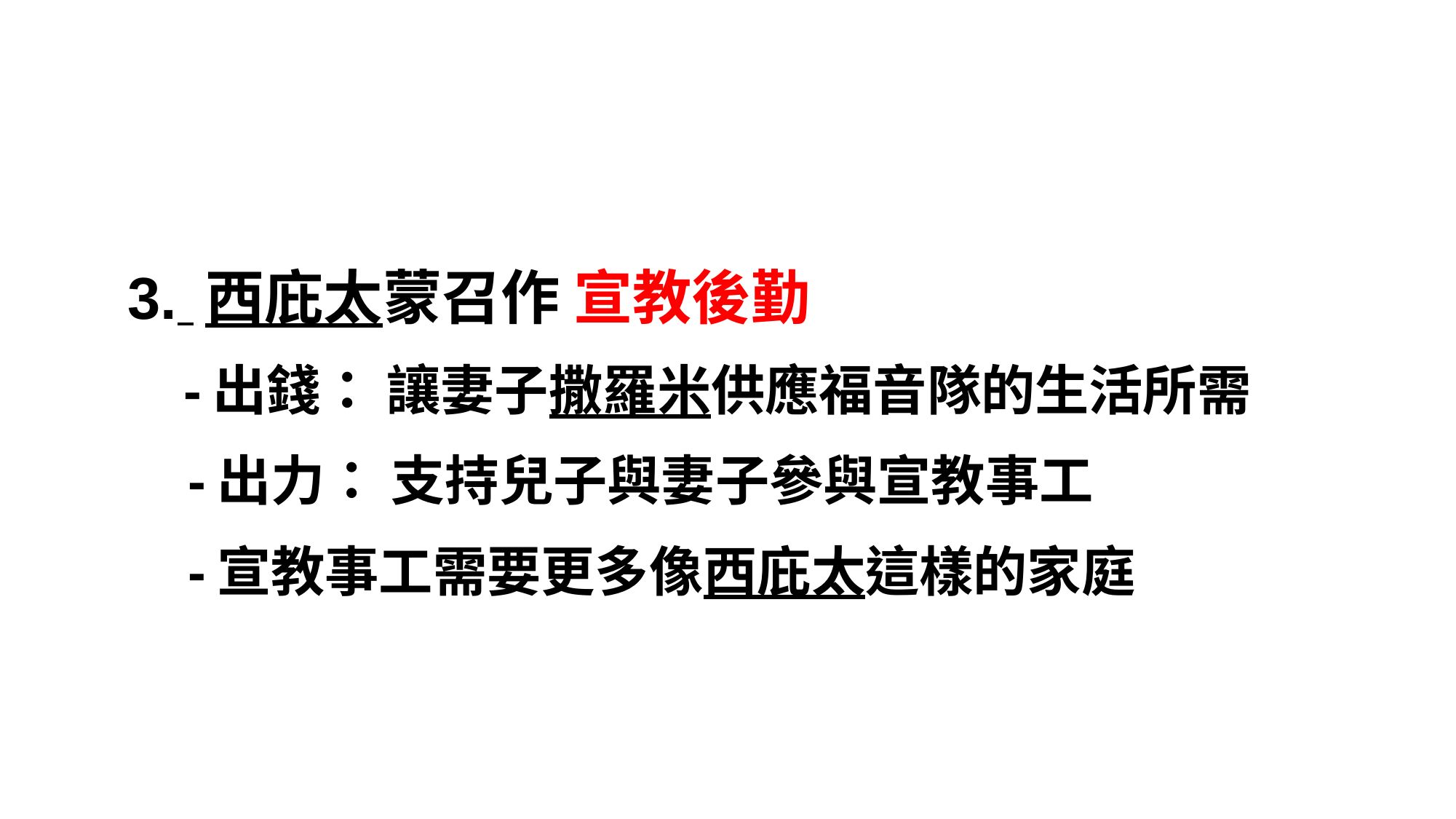

3. 西庇太蒙召作 宣教後勤
    -出錢： 讓妻子撒羅米供應福音隊的生活所需
    -出力： 支持兒子與妻子參與宣教事工
    -宣教事工需要更多像西庇太這樣的家庭